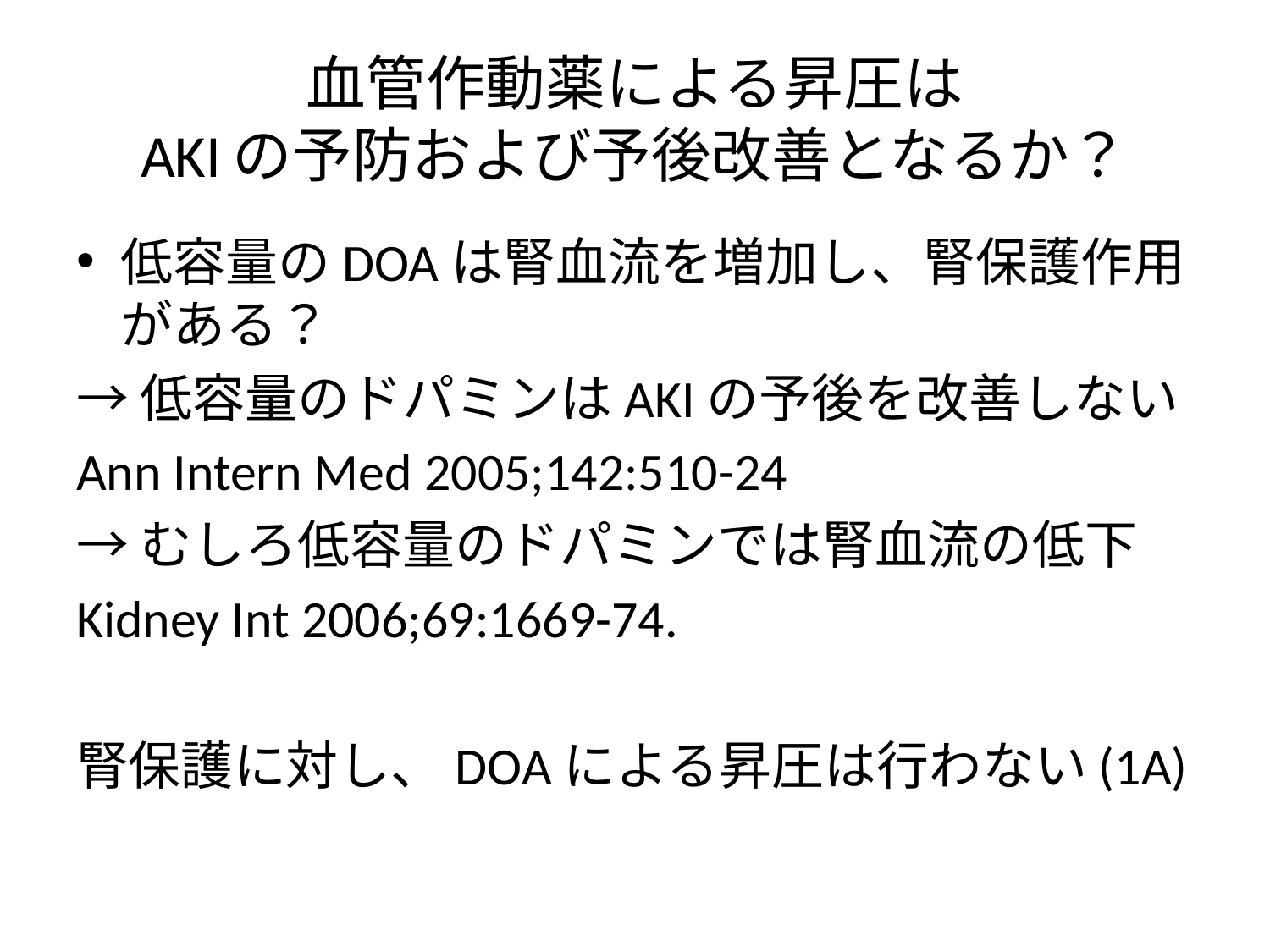

# 血管作動薬による昇圧は AKIの予防および予後改善となるか？
低容量のDOAは腎血流を増加し、腎保護作用がある？
→低容量のドパミンはAKIの予後を改善しない
Ann Intern Med 2005;142:510-24
→むしろ低容量のドパミンでは腎血流の低下
Kidney Int 2006;69:1669-74.

腎保護に対し、DOAによる昇圧は行わない(1A)